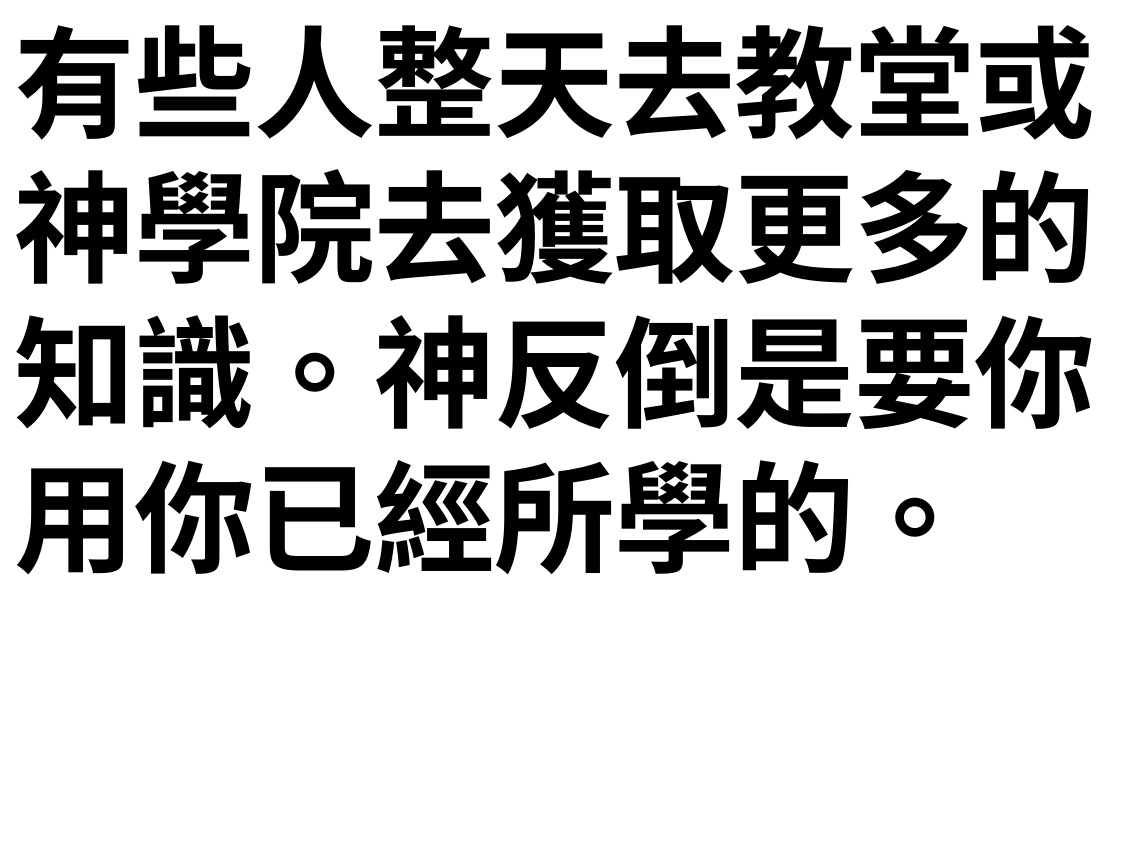

有些人整天去教堂或神學院去獲取更多的知識。神反倒是要你用你已經所學的。